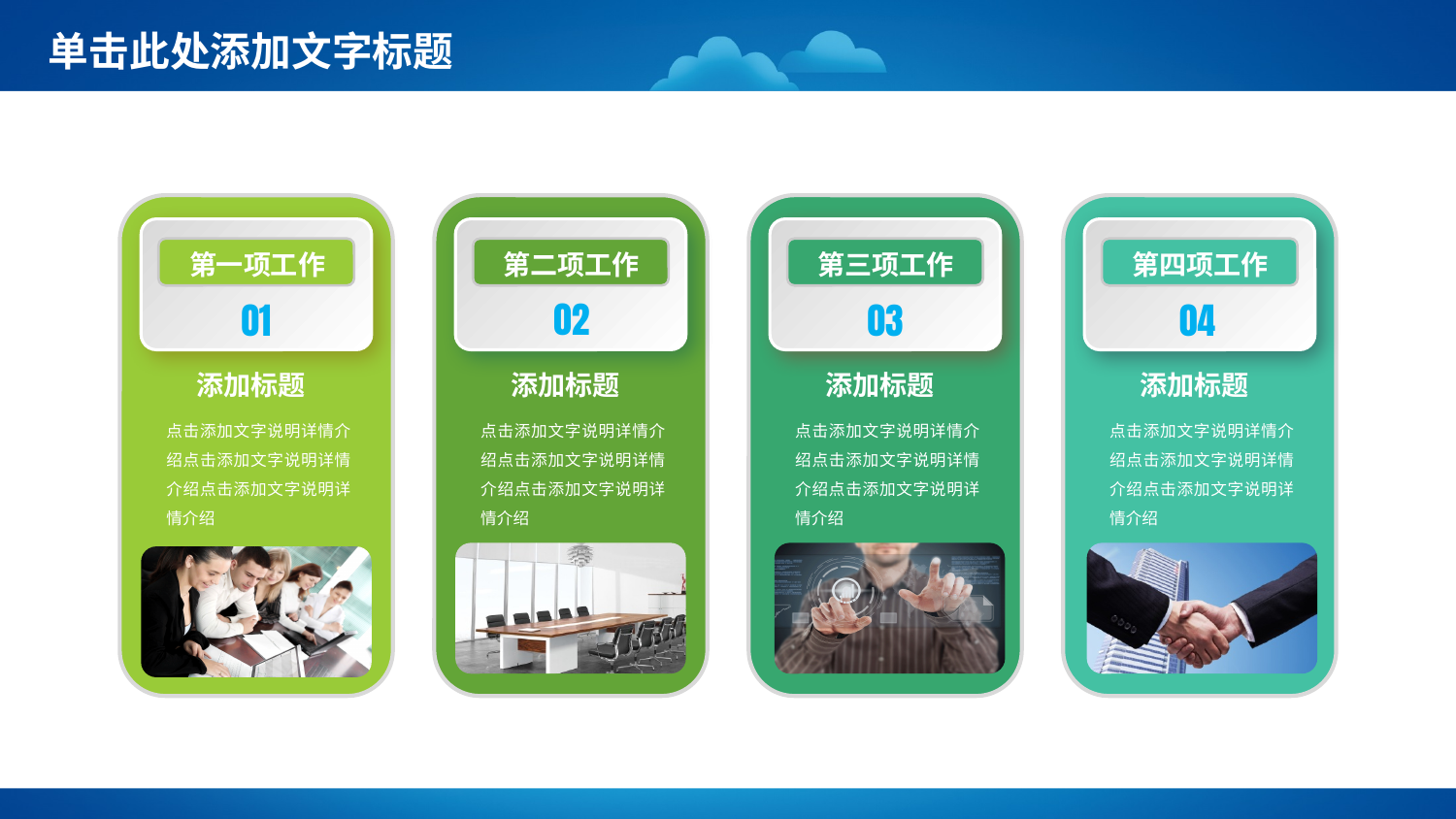

第一项工作
01

第二项工作
02

第三项工作
03

第四项工作
04
添加标题
添加标题
添加标题
添加标题
点击添加文字说明详情介绍点击添加文字说明详情介绍点击添加文字说明详情介绍
点击添加文字说明详情介绍点击添加文字说明详情介绍点击添加文字说明详情介绍
点击添加文字说明详情介绍点击添加文字说明详情介绍点击添加文字说明详情介绍
点击添加文字说明详情介绍点击添加文字说明详情介绍点击添加文字说明详情介绍